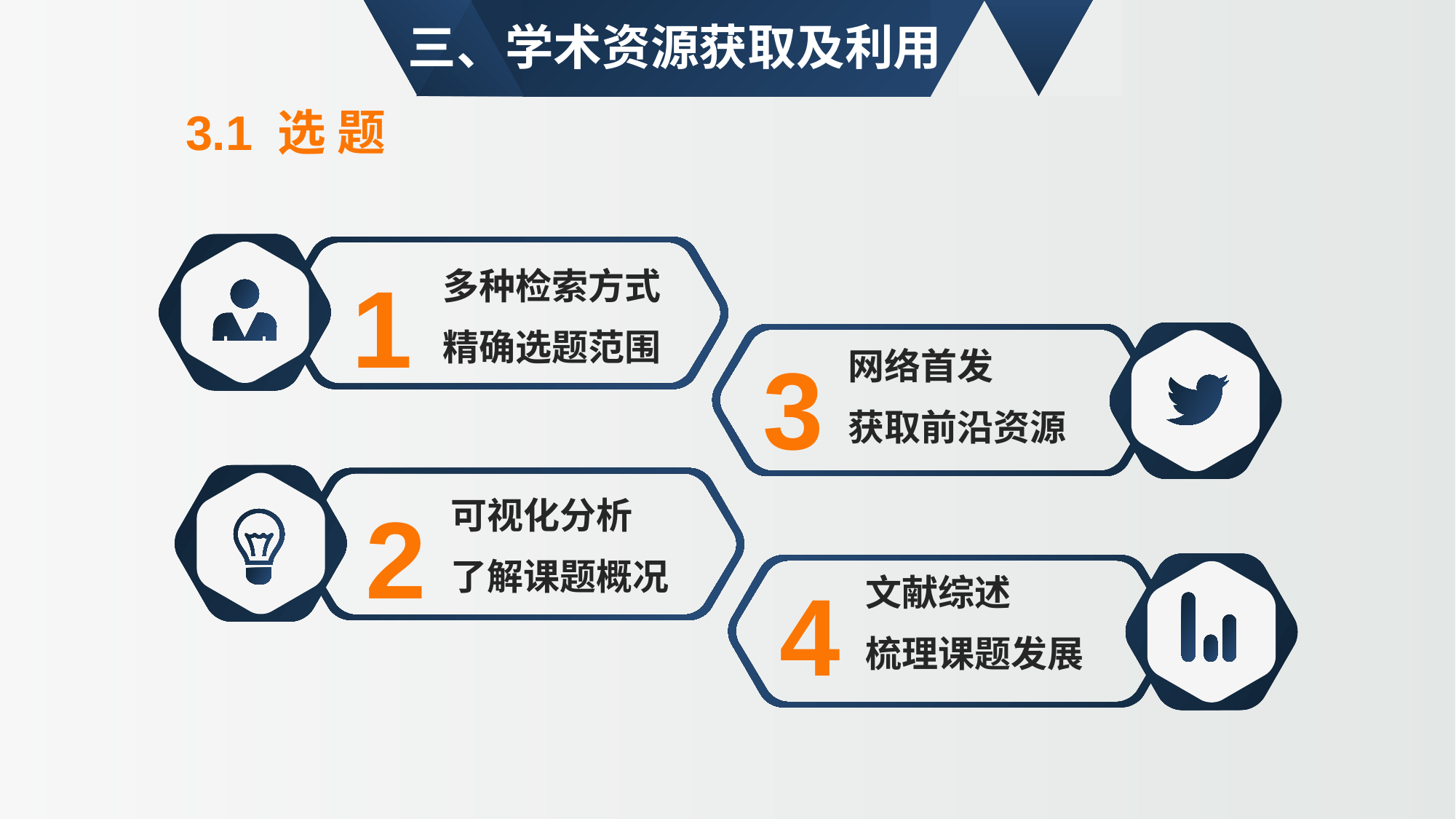

MORE  THEN  TEMPLATE
三、学术资源获取及利用
3.1 选 题
1
多种检索方式
精确选题范围

3
网络首发
获取前沿资源

2
可视化分析
了解课题概况

4
文献综述
梳理课题发展